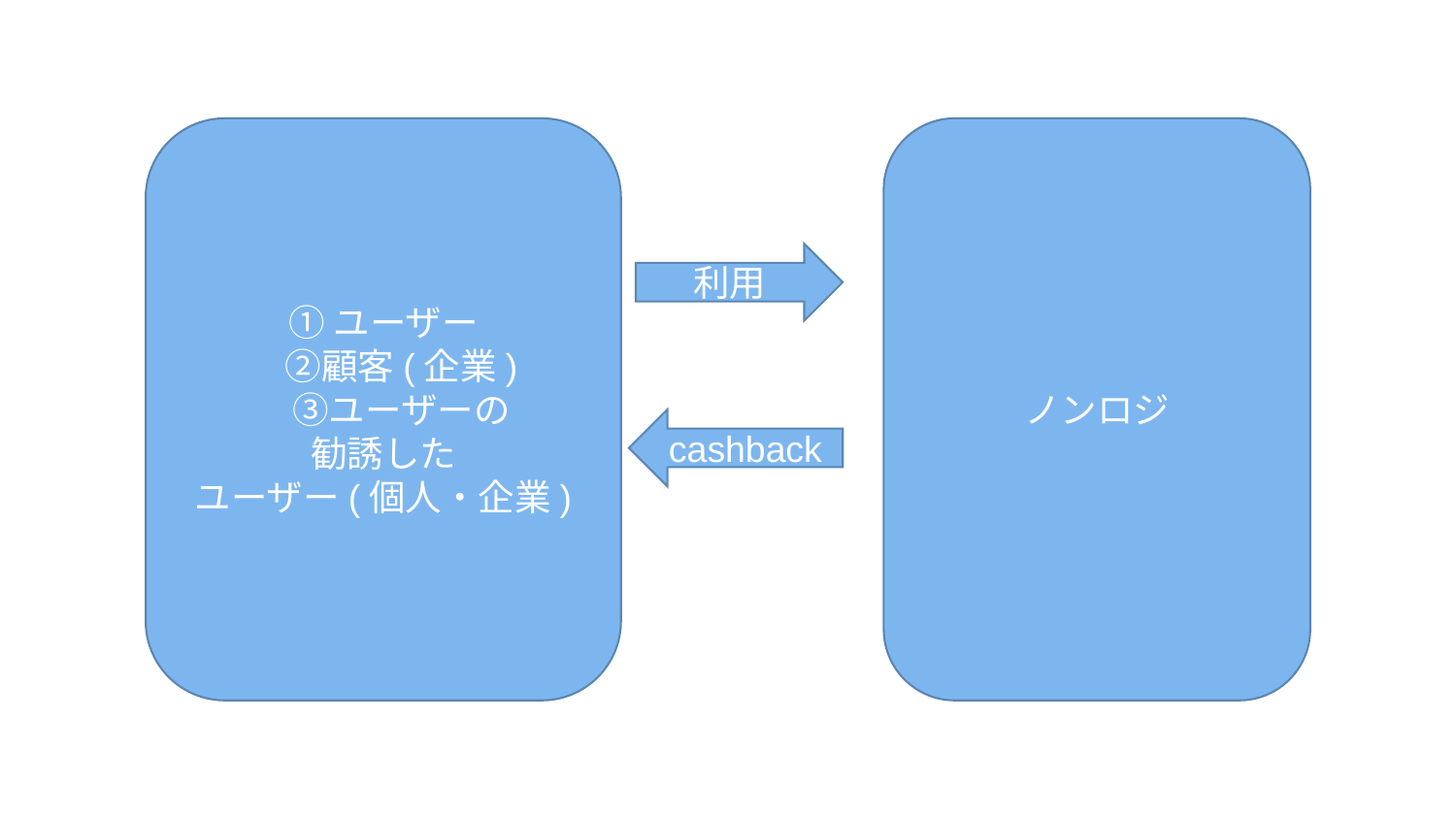

①ユーザー
　②顧客(企業)
　③ユーザーの
勧誘した
ユーザー(個人・企業)
ノンロジ
利用
cashback